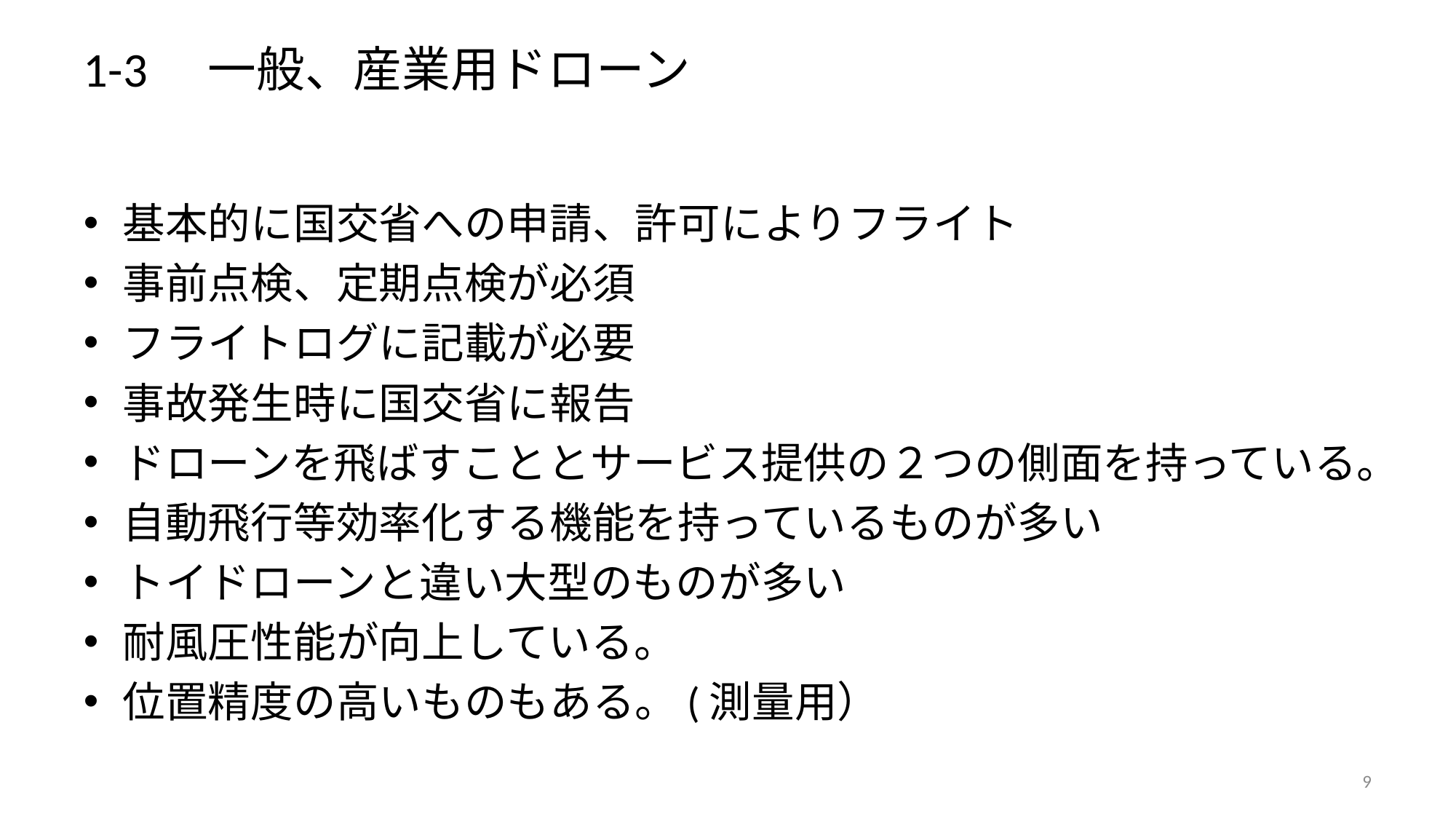

# 1-3　一般、産業用ドローン
基本的に国交省への申請、許可によりフライト
事前点検、定期点検が必須
フライトログに記載が必要
事故発生時に国交省に報告
ドローンを飛ばすこととサービス提供の２つの側面を持っている。
自動飛行等効率化する機能を持っているものが多い
トイドローンと違い大型のものが多い
耐風圧性能が向上している。
位置精度の高いものもある。(測量用）
9